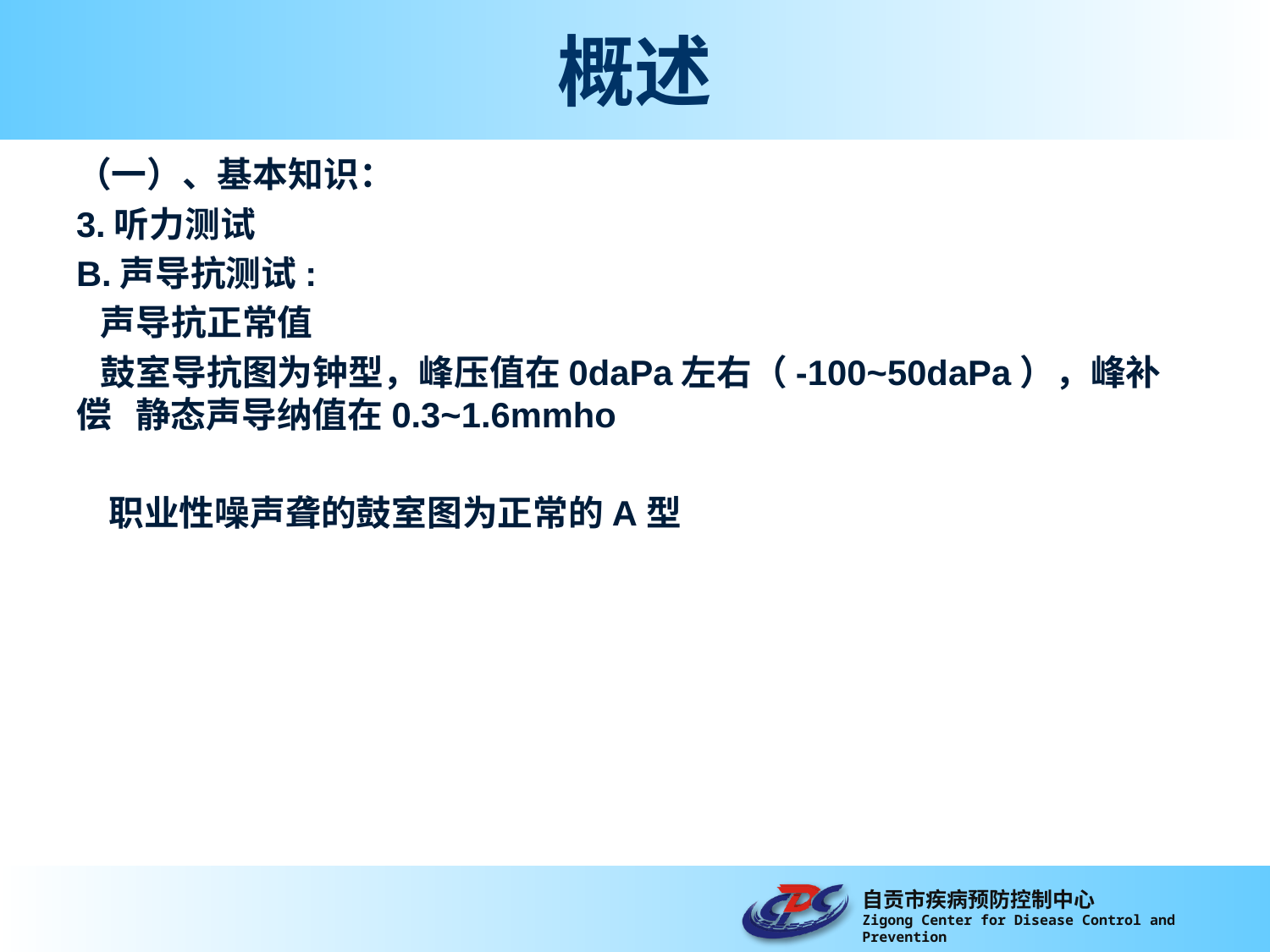

# 概述
（一）、基本知识：
3.听力测试
B.声导抗测试:
  声导抗正常值
  鼓室导抗图为钟型，峰压值在0daPa左右（-100~50daPa），峰补偿   静态声导纳值在0.3~1.6mmho

   职业性噪声聋的鼓室图为正常的A型
22